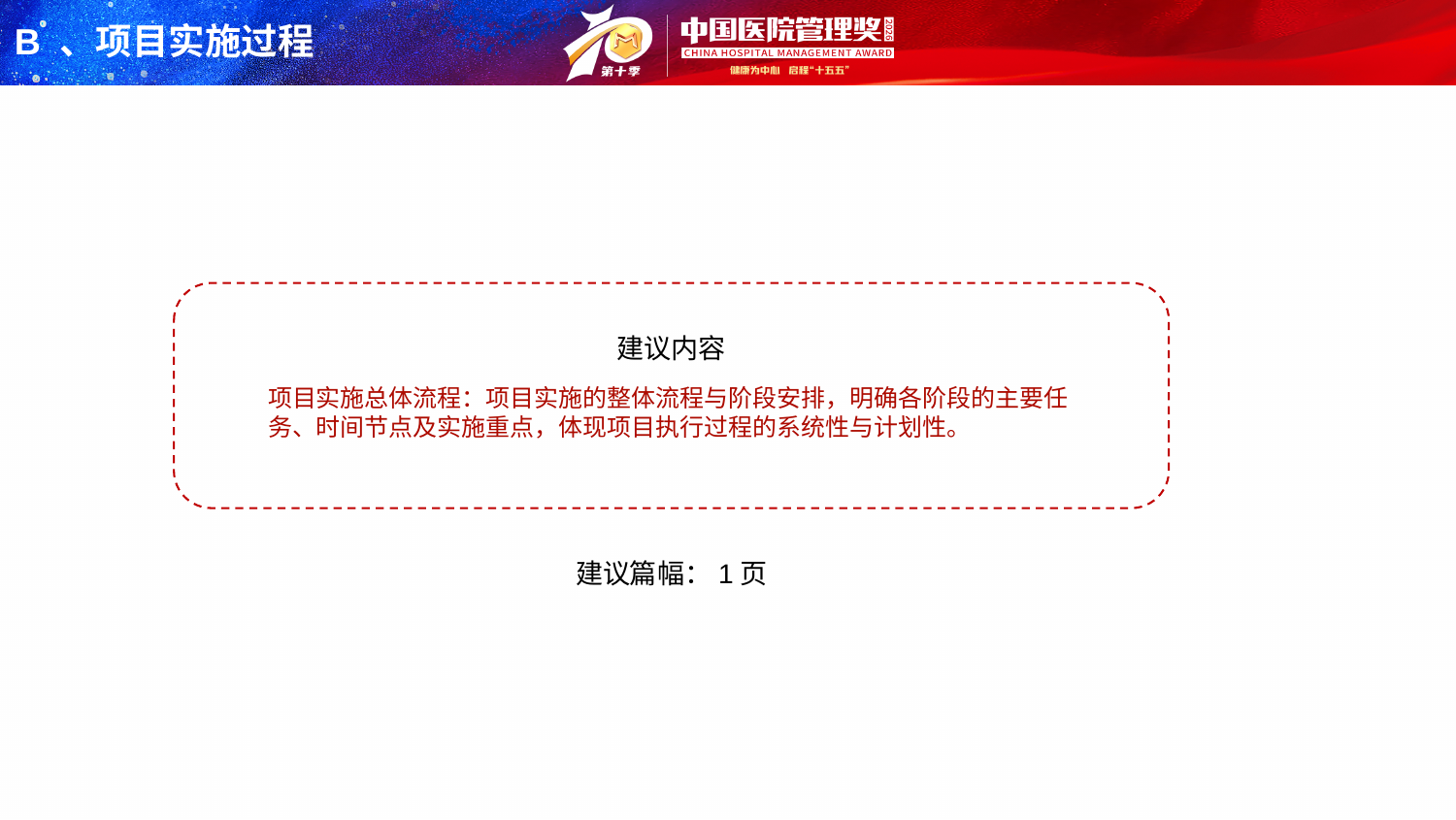

建议内容
项目实施总体流程：项目实施的整体流程与阶段安排，明确各阶段的主要任务、时间节点及实施重点，体现项目执行过程的系统性与计划性。
建议篇幅：1页